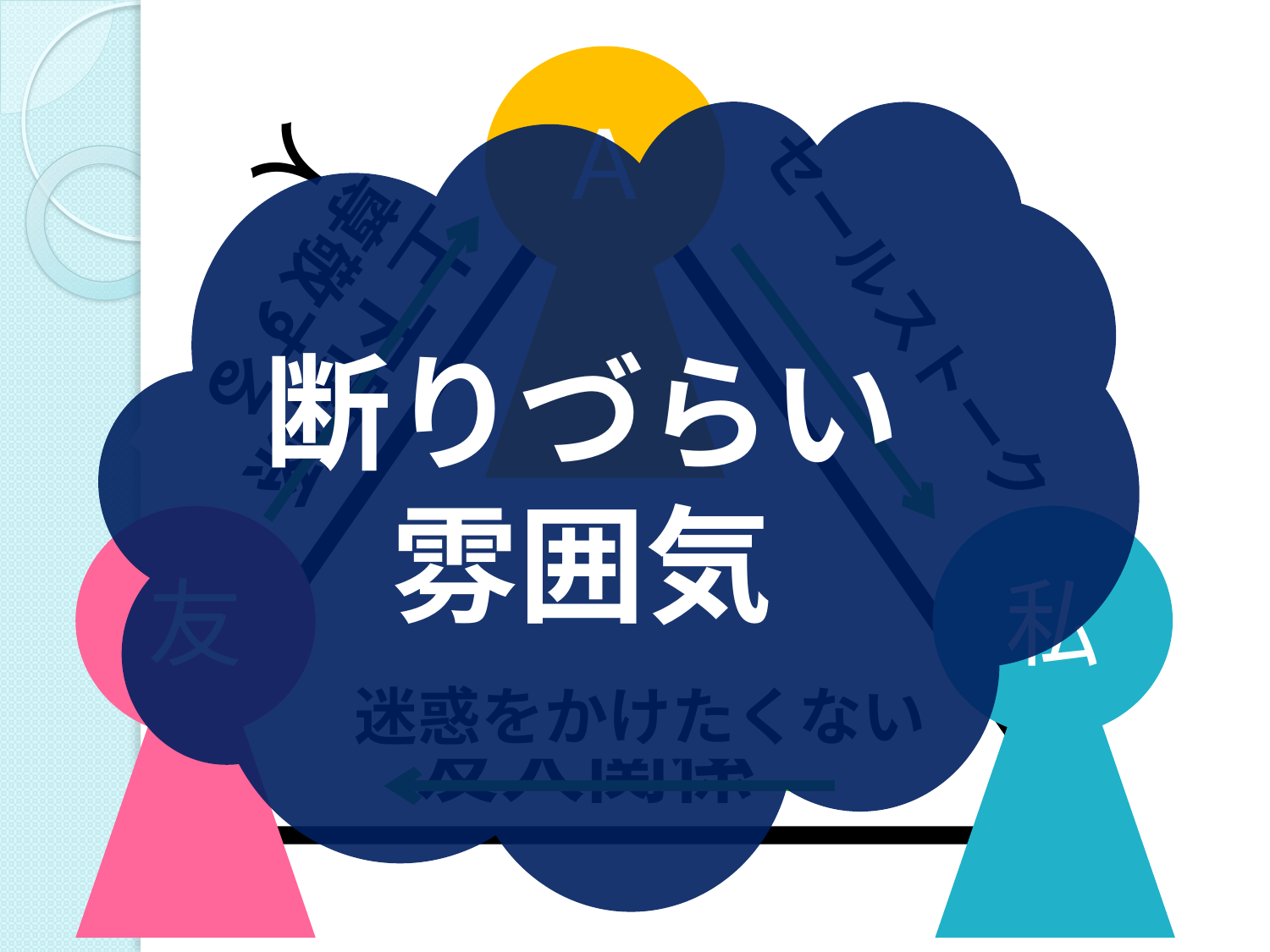

Ａ
セールストーク
断りづらい
雰囲気

尊敬する人

上下関係
私
友

迷惑をかけたくない
友人関係